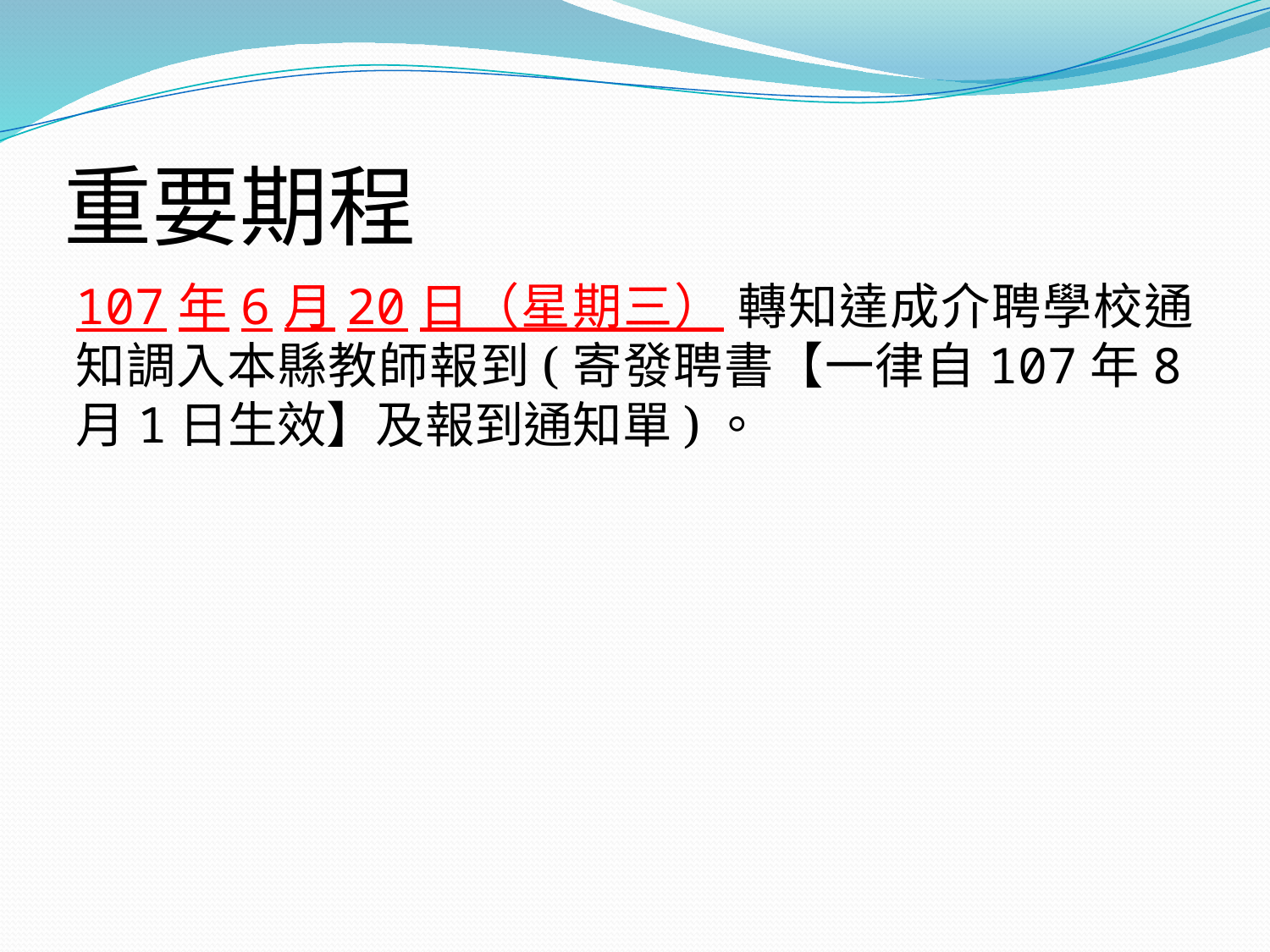

# 重要期程
107年6月20日（星期三） 轉知達成介聘學校通知調入本縣教師報到(寄發聘書【一律自107年8月1日生效】及報到通知單)。